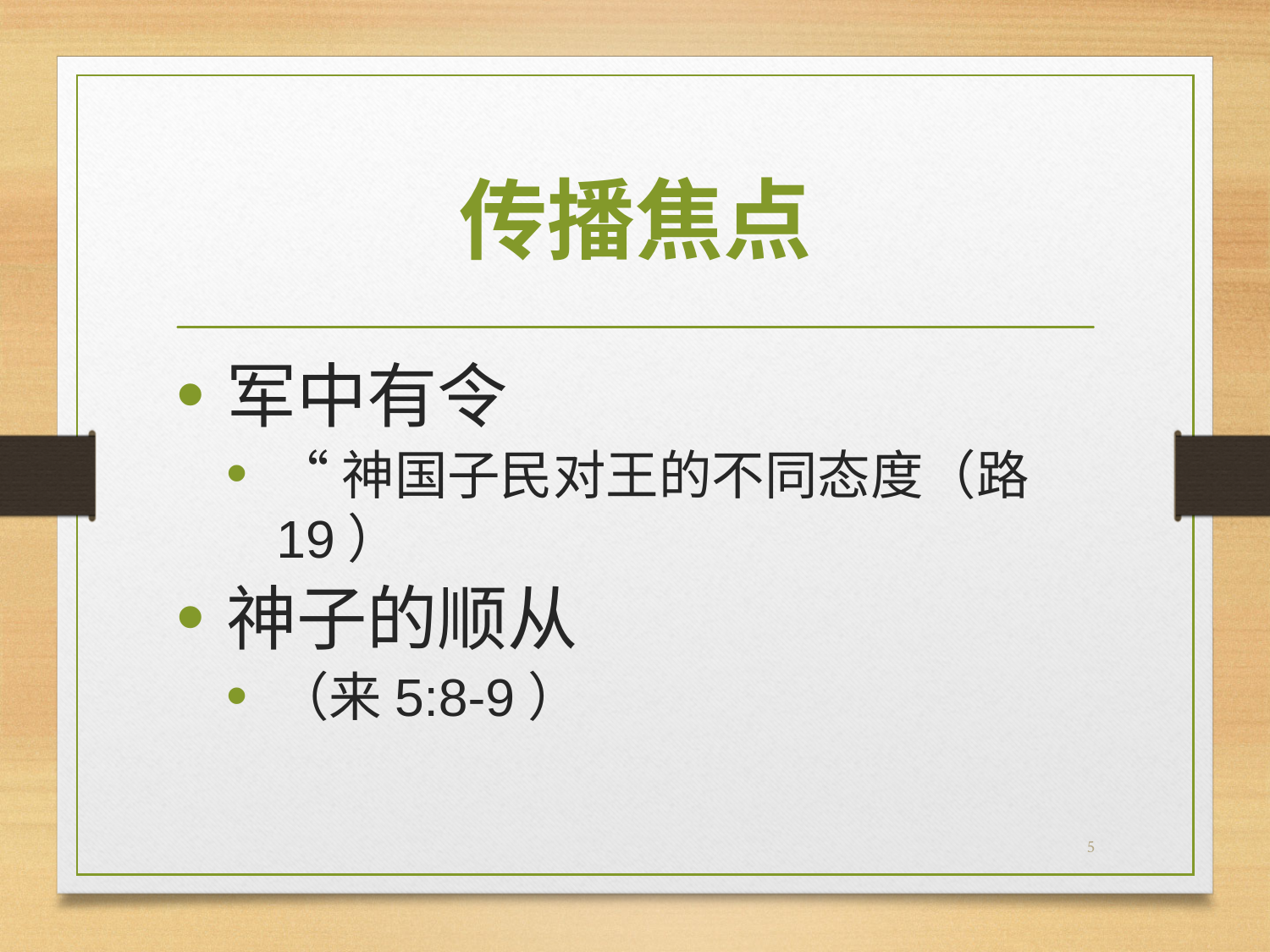

# 传播焦点
军中有令
“神国子民对王的不同态度（路19）
神子的顺从
（来5:8-9）
5